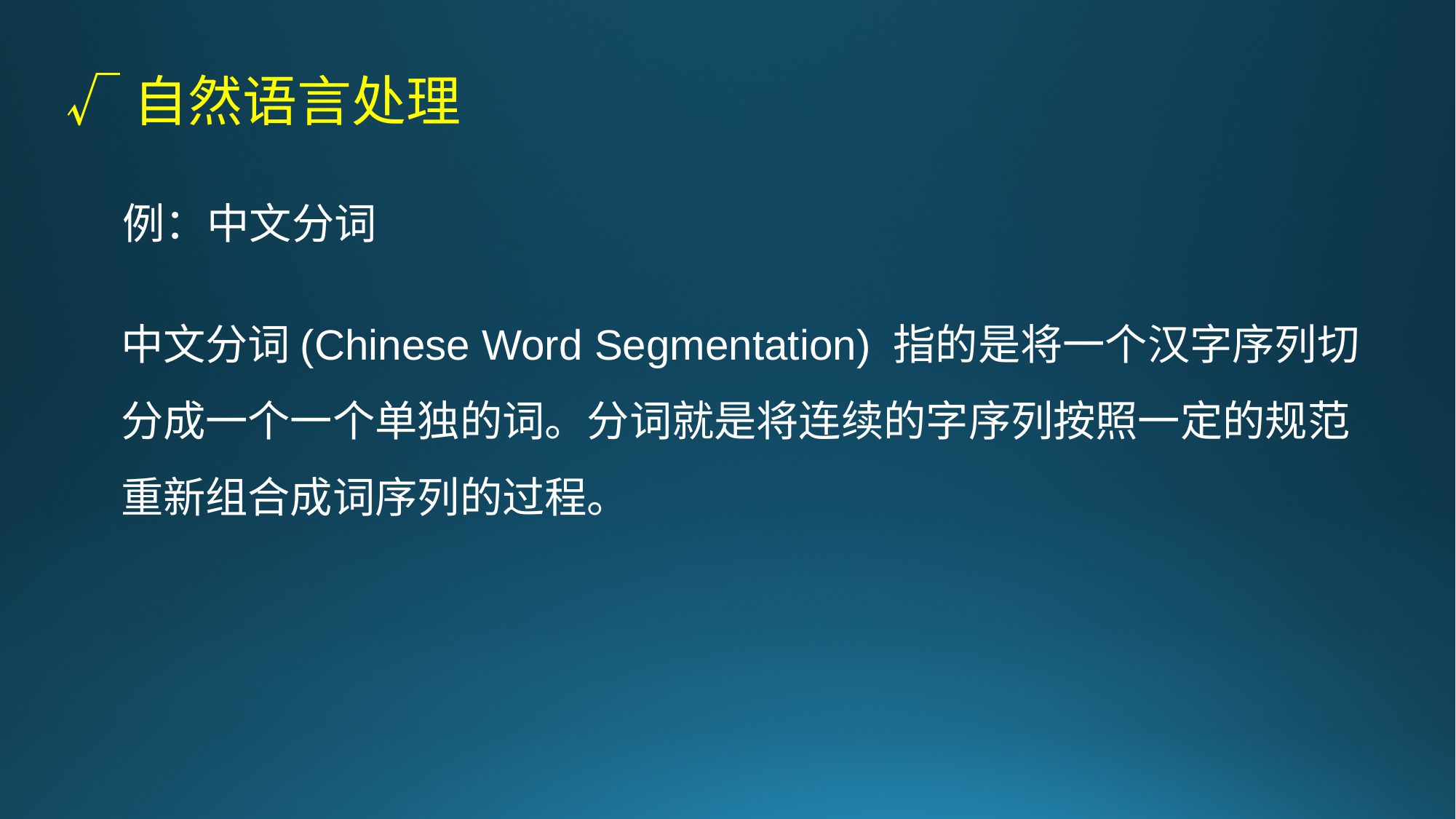

√自然语言处理
例：中文分词
中文分词(Chinese Word Segmentation) 指的是将一个汉字序列切分成一个一个单独的词。分词就是将连续的字序列按照一定的规范重新组合成词序列的过程。